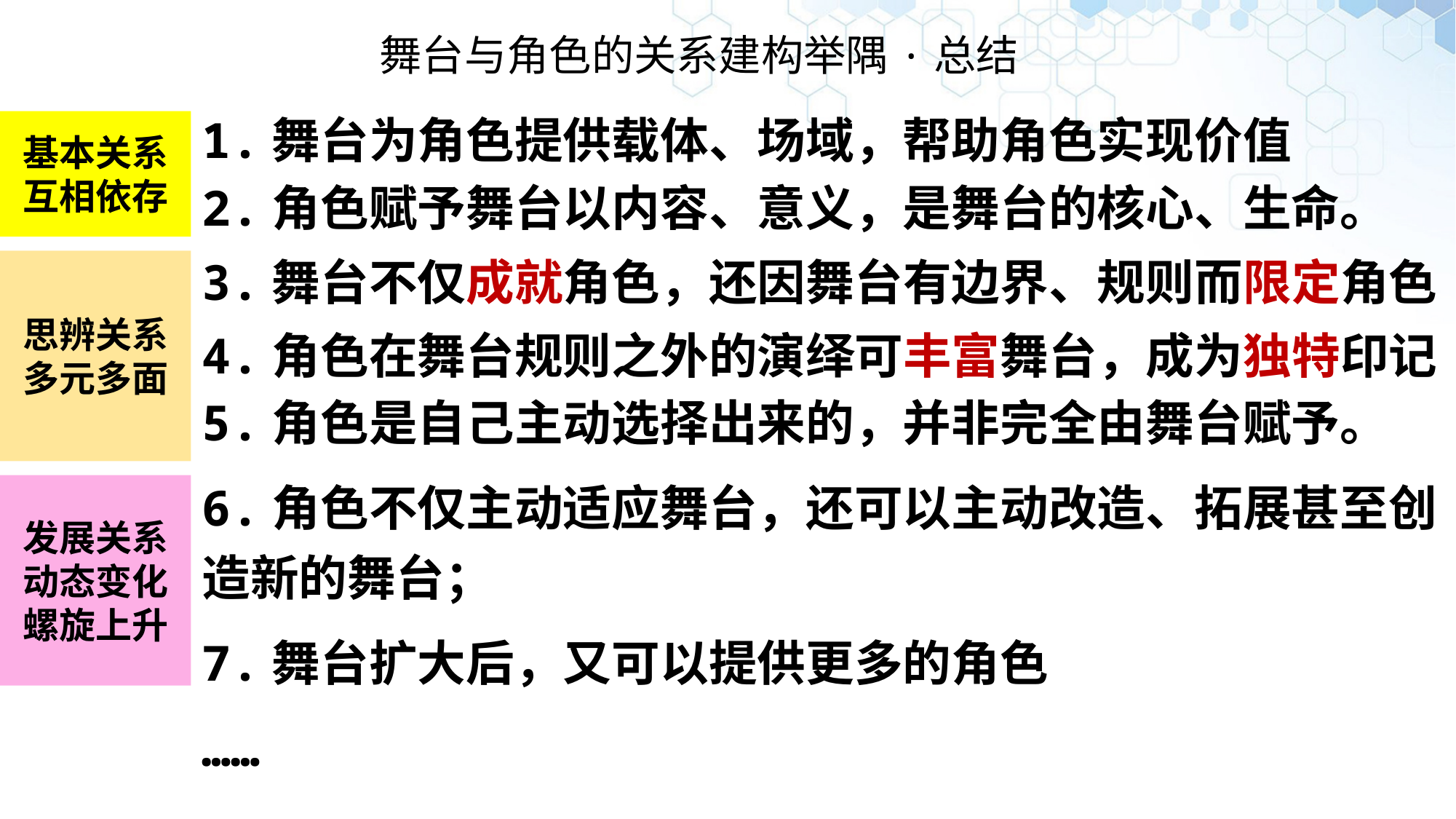

舞台与角色的关系建构举隅·总结
基本关系
互相依存
1.舞台为角色提供载体、场域，帮助角色实现价值
2.角色赋予舞台以内容、意义，是舞台的核心、生命。
3.舞台不仅成就角色，还因舞台有边界、规则而限定角色
4.角色在舞台规则之外的演绎可丰富舞台，成为独特印记
5.角色是自己主动选择出来的，并非完全由舞台赋予。
6.角色不仅主动适应舞台，还可以主动改造、拓展甚至创造新的舞台；
7.舞台扩大后，又可以提供更多的角色
……

思辨关系
多元多面
发展关系
动态变化
螺旋上升